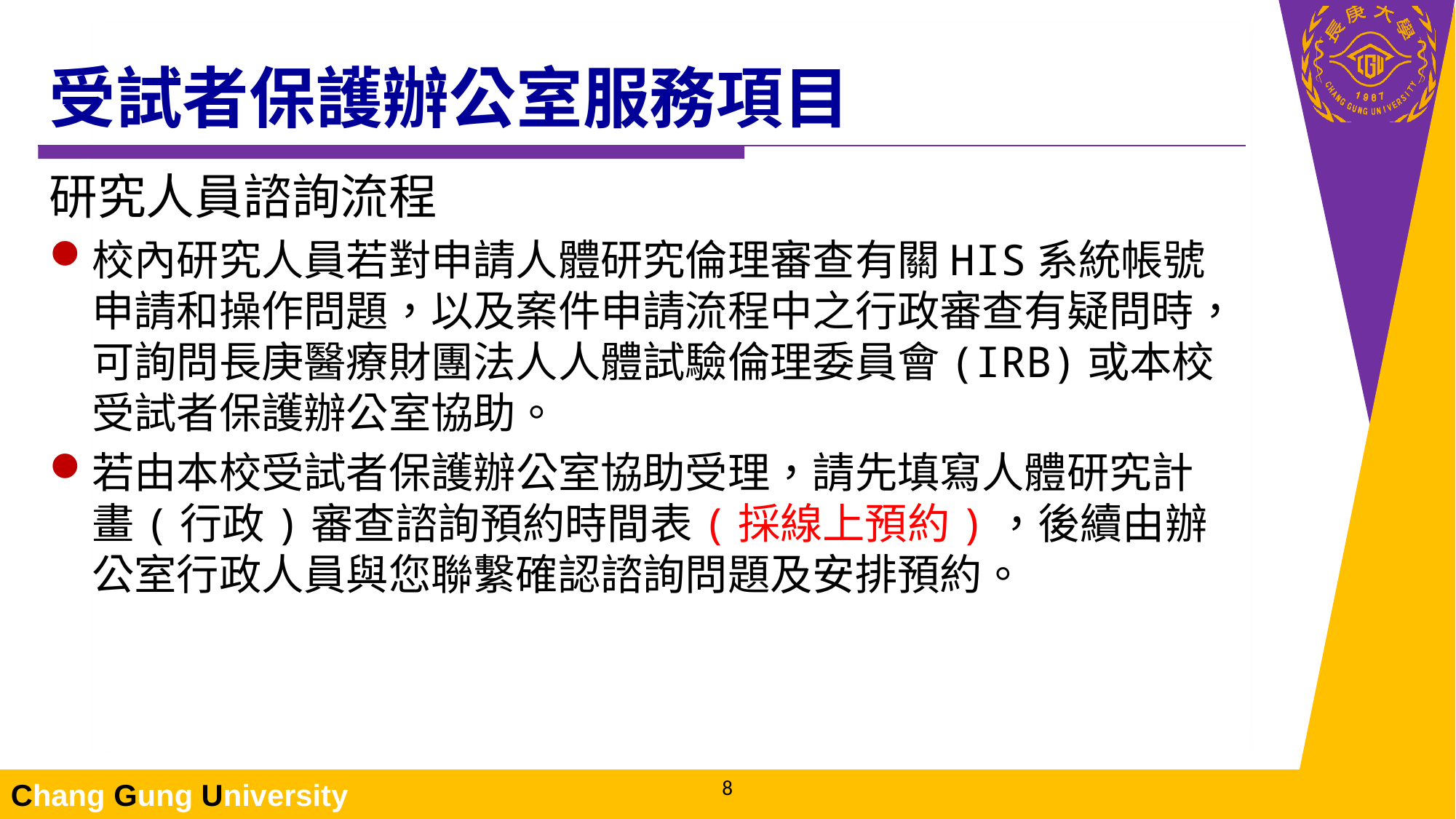

# 受試者保護辦公室服務項目
研究人員諮詢流程
校內研究人員若對申請人體研究倫理審查有關HIS系統帳號申請和操作問題，以及案件申請流程中之行政審查有疑問時，可詢問長庚醫療財團法人人體試驗倫理委員會(IRB)或本校受試者保護辦公室協助。
若由本校受試者保護辦公室協助受理，請先填寫人體研究計畫(行政)審查諮詢預約時間表(採線上預約)，後續由辦公室行政人員與您聯繫確認諮詢問題及安排預約。

8